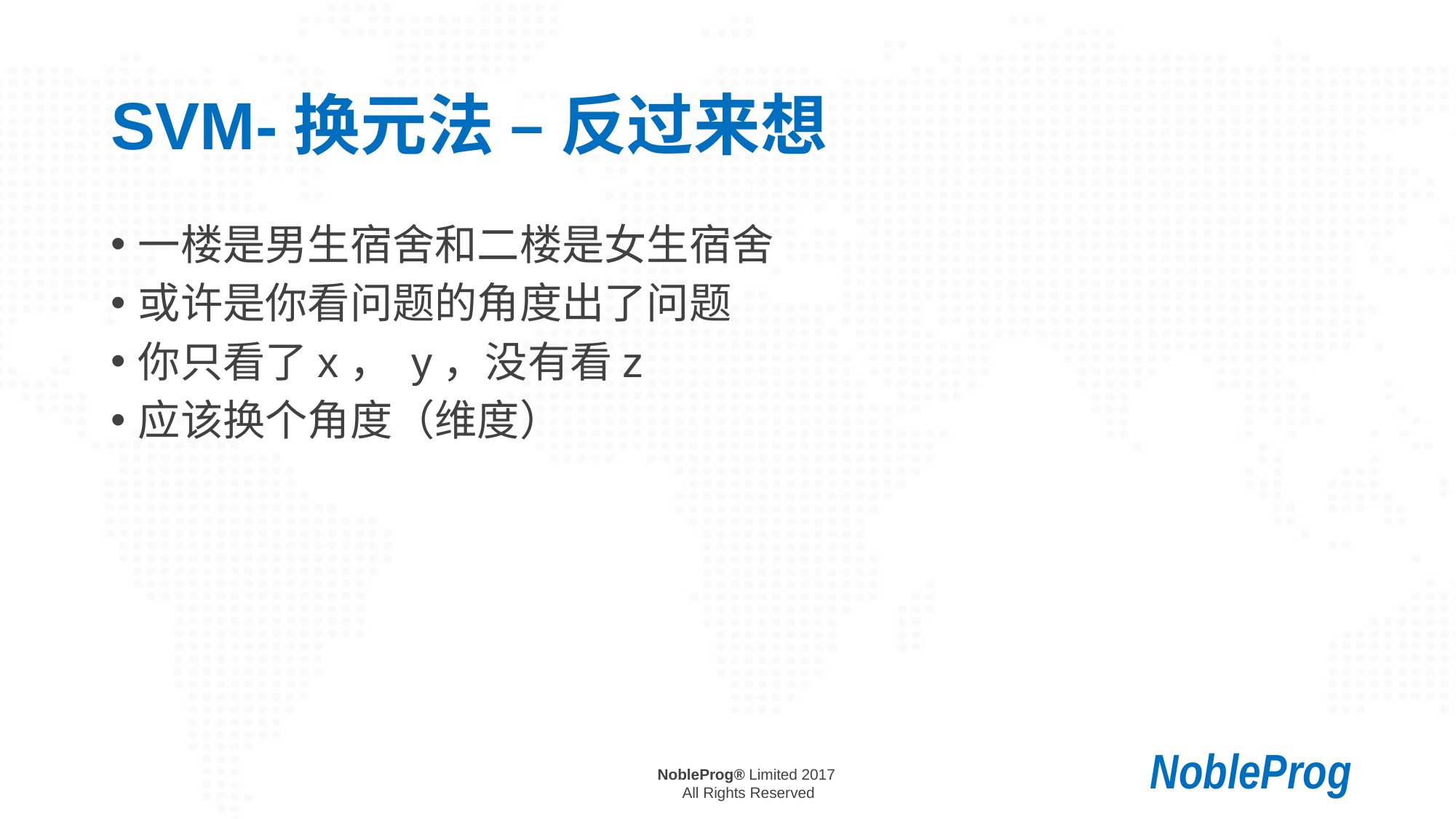

# SVM-换元法 – 反过来想
一楼是男生宿舍和二楼是女生宿舍
或许是你看问题的角度出了问题
你只看了x， y，没有看z
应该换个角度（维度）